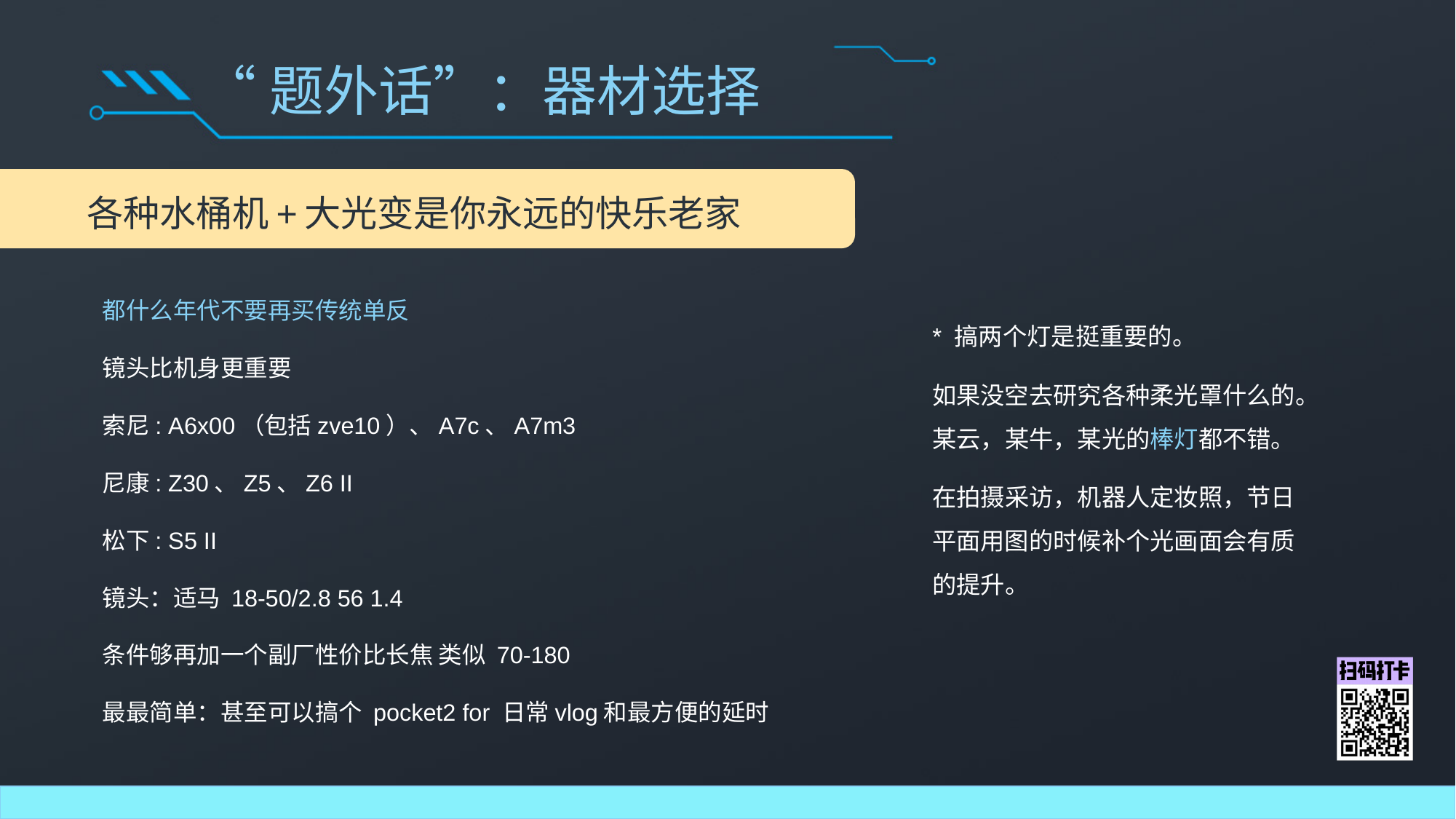

“题外话”：器材选择

各种水桶机+大光变是你永远的快乐老家
都什么年代不要再买传统单反
镜头比机身更重要
索尼: A6x00（包括zve10）、A7c、A7m3
尼康: Z30、Z5、Z6 II
松下: S5 II
镜头：适马 18-50/2.8 56 1.4
条件够再加一个副厂性价比长焦 类似 70-180
最最简单：甚至可以搞个 pocket2 for 日常vlog和最方便的延时
* 搞两个灯是挺重要的。
如果没空去研究各种柔光罩什么的。某云，某牛，某光的棒灯都不错。
在拍摄采访，机器人定妆照，节日平面用图的时候补个光画面会有质的提升。